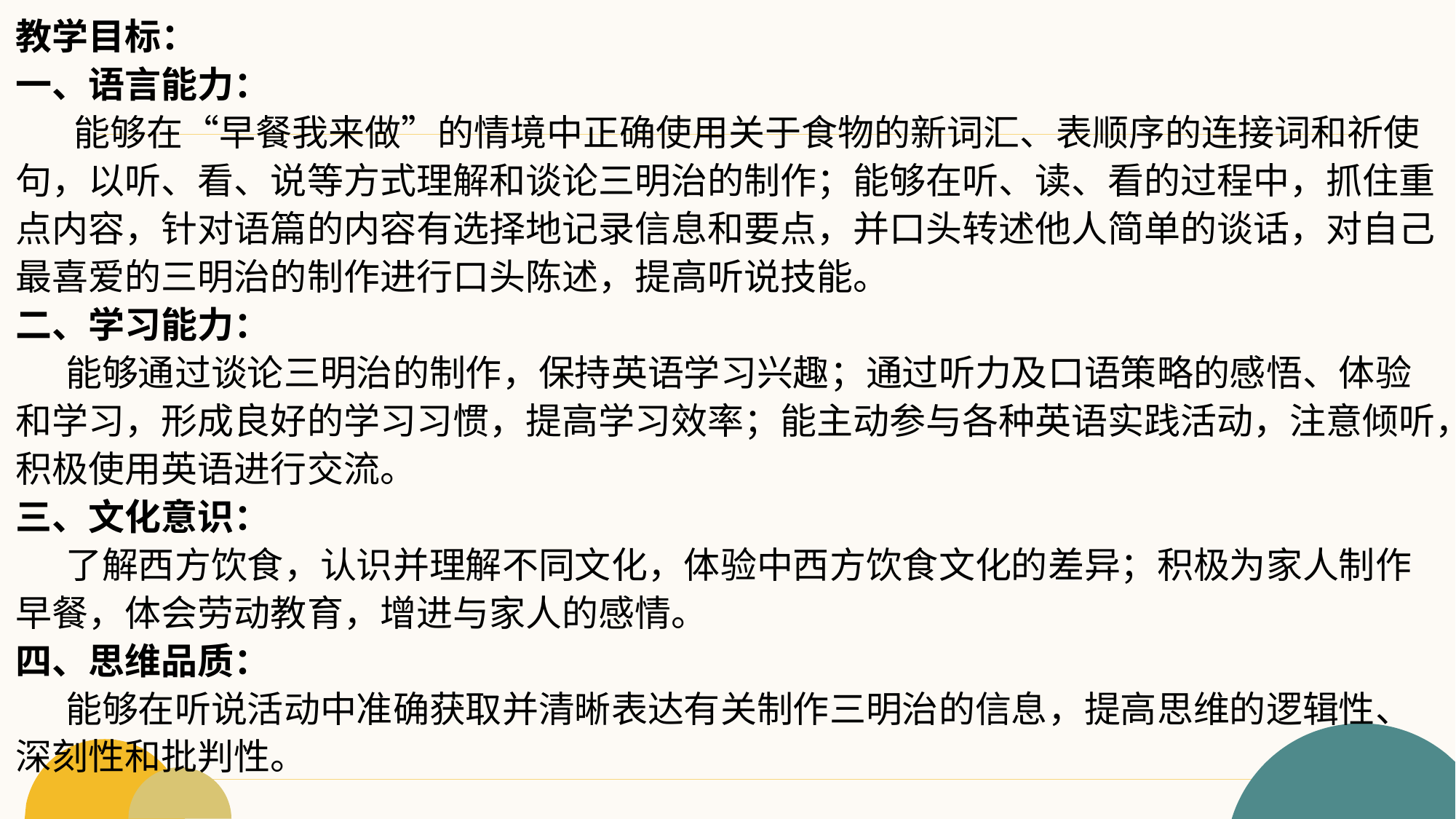

教学目标：
一、语言能力：
      能够在“早餐我来做”的情境中正确使用关于食物的新词汇、表顺序的连接词和祈使句，以听、看、说等方式理解和谈论三明治的制作；能够在听、读、看的过程中，抓住重点内容，针对语篇的内容有选择地记录信息和要点，并口头转述他人简单的谈话，对自己最喜爱的三明治的制作进行口头陈述，提高听说技能。
二、学习能力：
     能够通过谈论三明治的制作，保持英语学习兴趣；通过听力及口语策略的感悟、体验和学习，形成良好的学习习惯，提高学习效率；能主动参与各种英语实践活动，注意倾听，积极使用英语进行交流。
三、文化意识：
     了解西方饮食，认识并理解不同文化，体验中西方饮食文化的差异；积极为家人制作早餐，体会劳动教育，增进与家人的感情。
四、思维品质：
     能够在听说活动中准确获取并清晰表达有关制作三明治的信息，提高思维的逻辑性、深刻性和批判性。